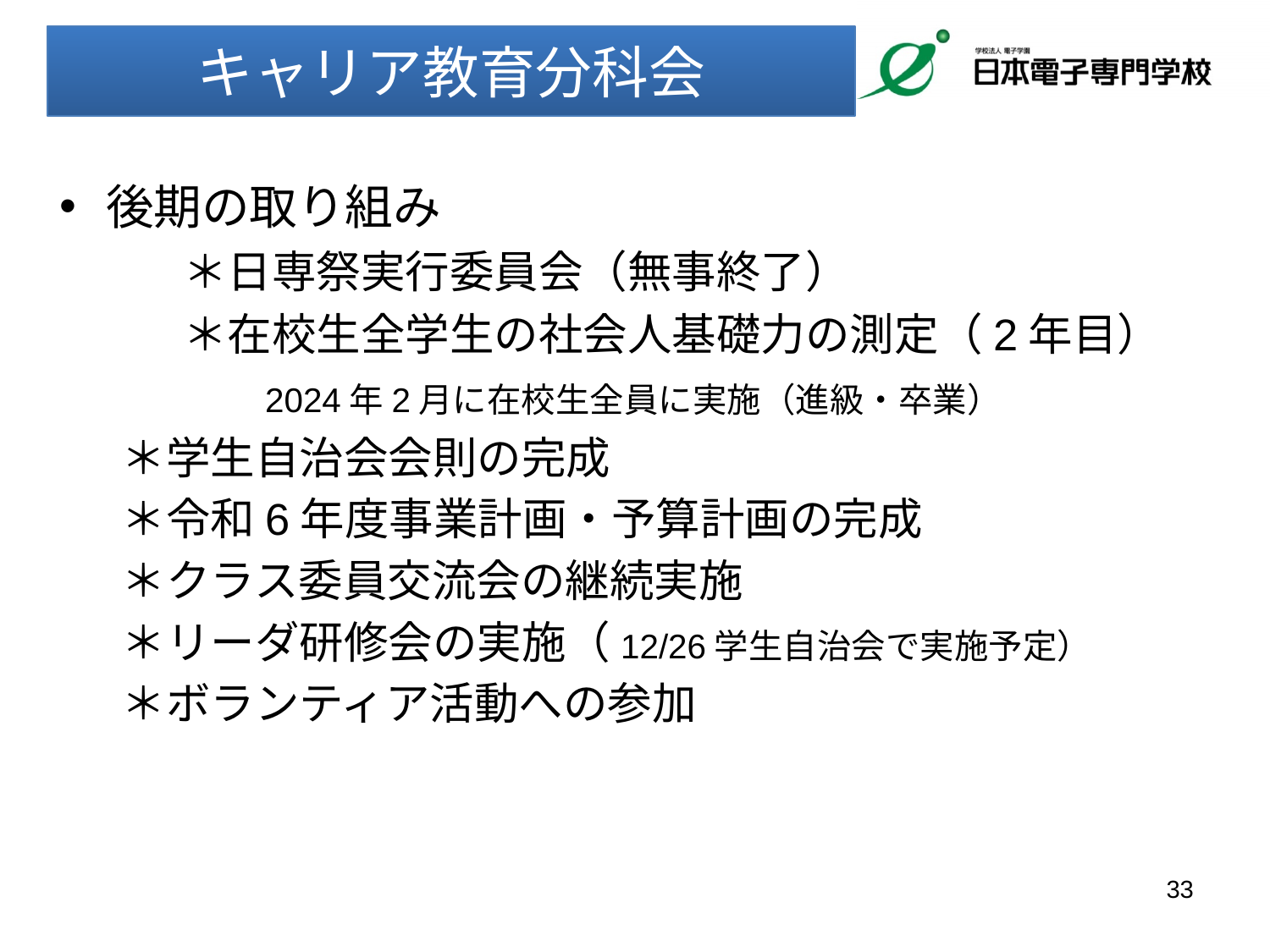

# キャリア教育分科会
後期の取り組み
	＊日専祭実行委員会（無事終了）
	＊在校生全学生の社会人基礎力の測定（2年目）
　　　2024年2月に在校生全員に実施（進級・卒業）
	＊学生自治会会則の完成
	＊令和6年度事業計画・予算計画の完成
	＊クラス委員交流会の継続実施
	＊リーダ研修会の実施（12/26学生自治会で実施予定）
	＊ボランティア活動への参加

33